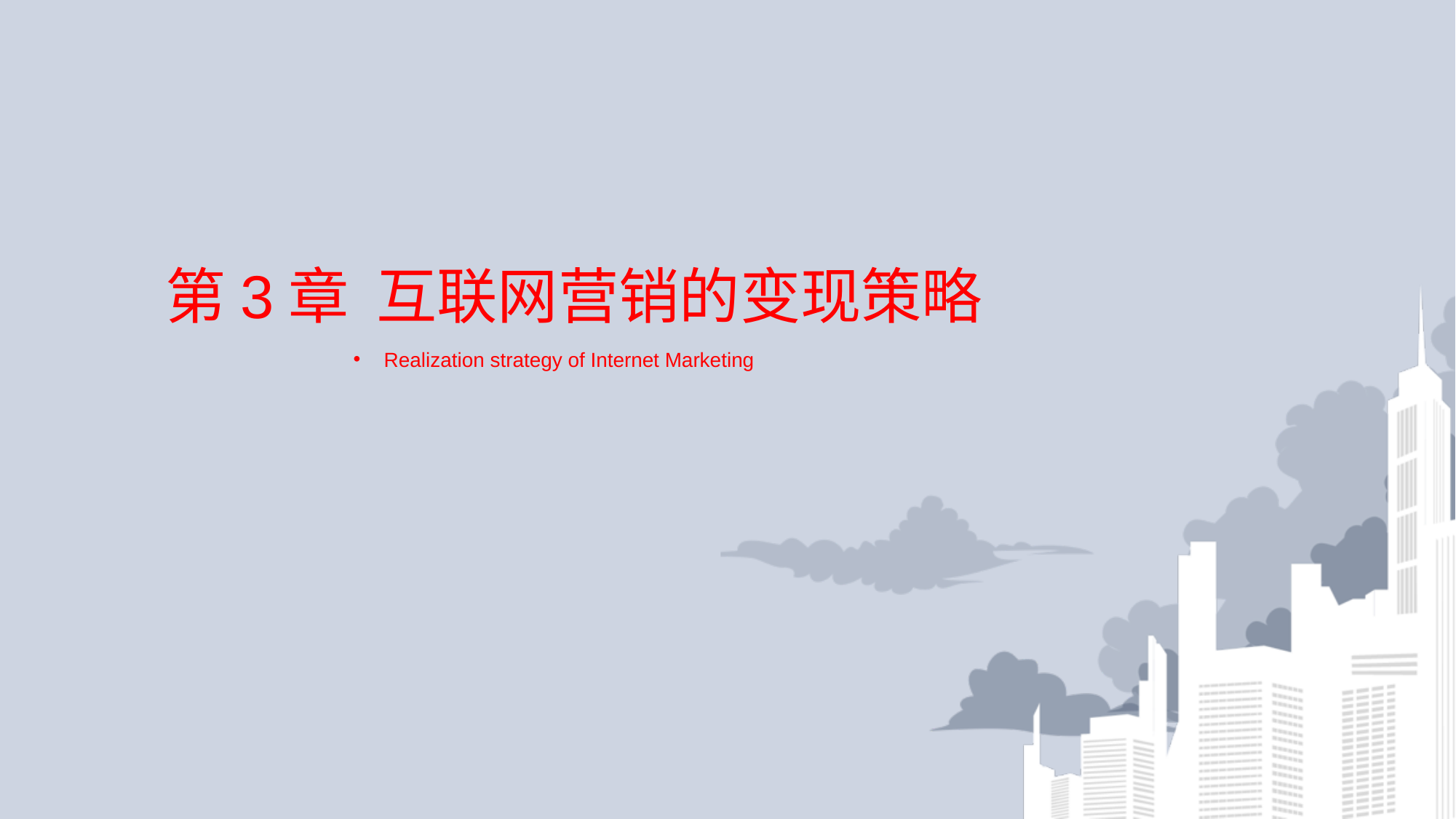

# 第3章  互联网营销的变现策略
Realization strategy of Internet Marketing